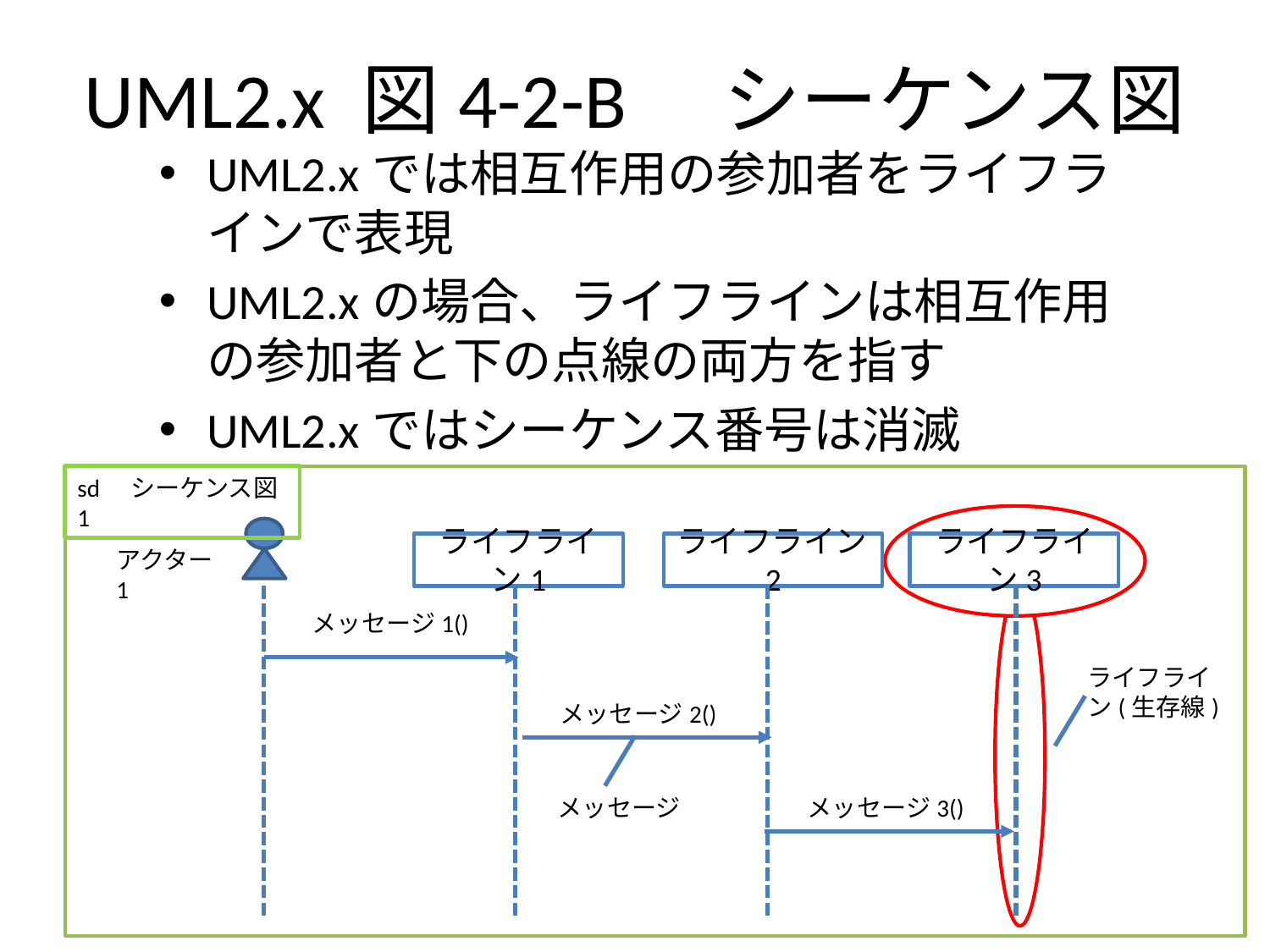

# UML2.x 図4-2-B　シーケンス図
UML2.xでは相互作用の参加者をライフラインで表現
UML2.xの場合、ライフラインは相互作用の参加者と下の点線の両方を指す
UML2.xではシーケンス番号は消滅

sd　シーケンス図1

ライフライン1
ライフライン2
ライフライン3
アクター1

メッセージ1()
ライフライン(生存線)
メッセージ2()
メッセージ
メッセージ3()